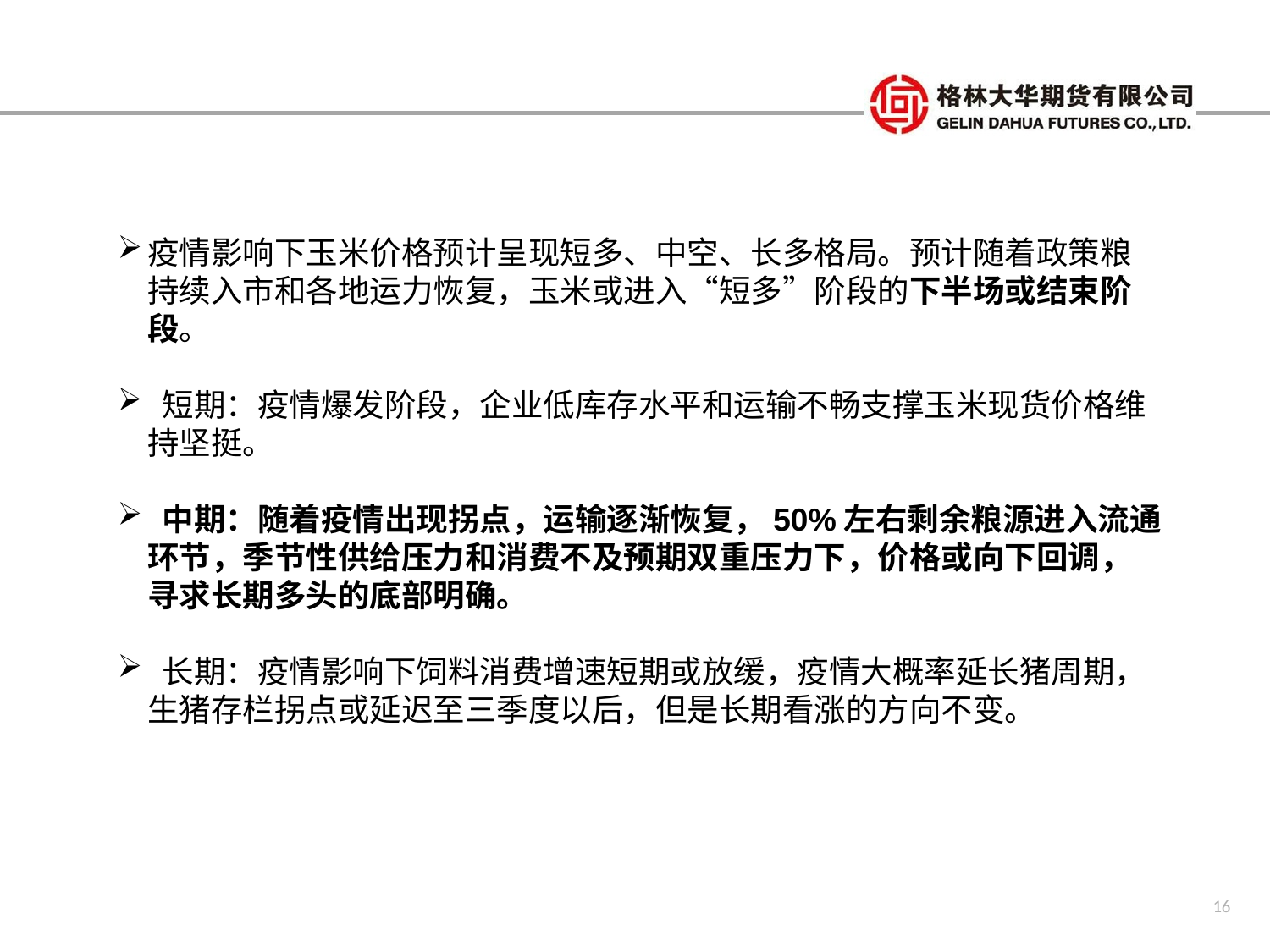

疫情影响下玉米价格预计呈现短多、中空、长多格局。预计随着政策粮持续入市和各地运力恢复，玉米或进入“短多”阶段的下半场或结束阶段。

 短期：疫情爆发阶段，企业低库存水平和运输不畅支撑玉米现货价格维持坚挺。

 中期：随着疫情出现拐点，运输逐渐恢复，50%左右剩余粮源进入流通环节，季节性供给压力和消费不及预期双重压力下，价格或向下回调，寻求长期多头的底部明确。

 长期：疫情影响下饲料消费增速短期或放缓，疫情大概率延长猪周期，生猪存栏拐点或延迟至三季度以后，但是长期看涨的方向不变。

16